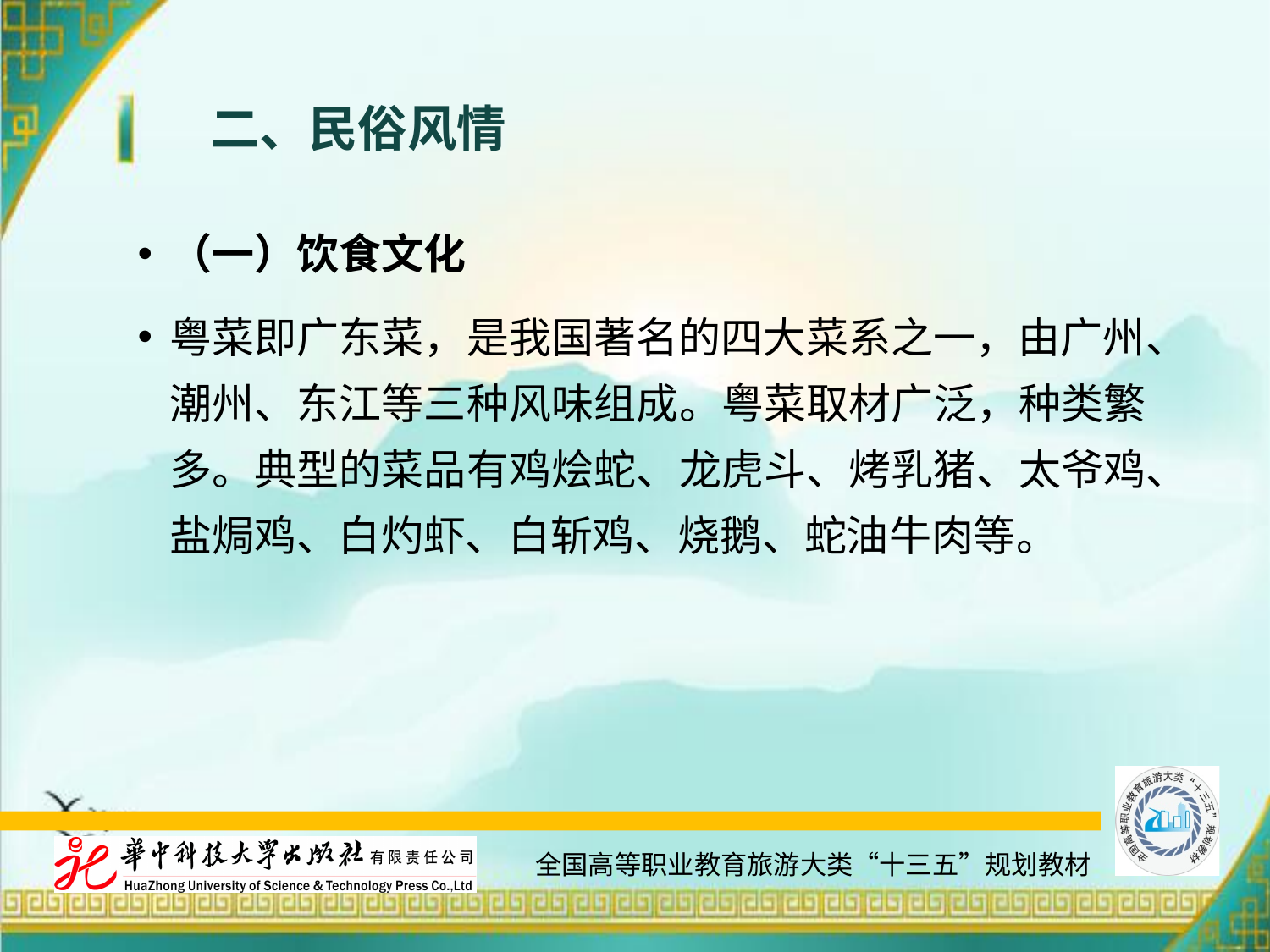

# 二、民俗风情
（一）饮食文化
粤菜即广东菜，是我国著名的四大菜系之一，由广州、潮州、东江等三种风味组成。粤菜取材广泛，种类繁多。典型的菜品有鸡烩蛇、龙虎斗、烤乳猪、太爷鸡、盐焗鸡、白灼虾、白斩鸡、烧鹅、蛇油牛肉等。